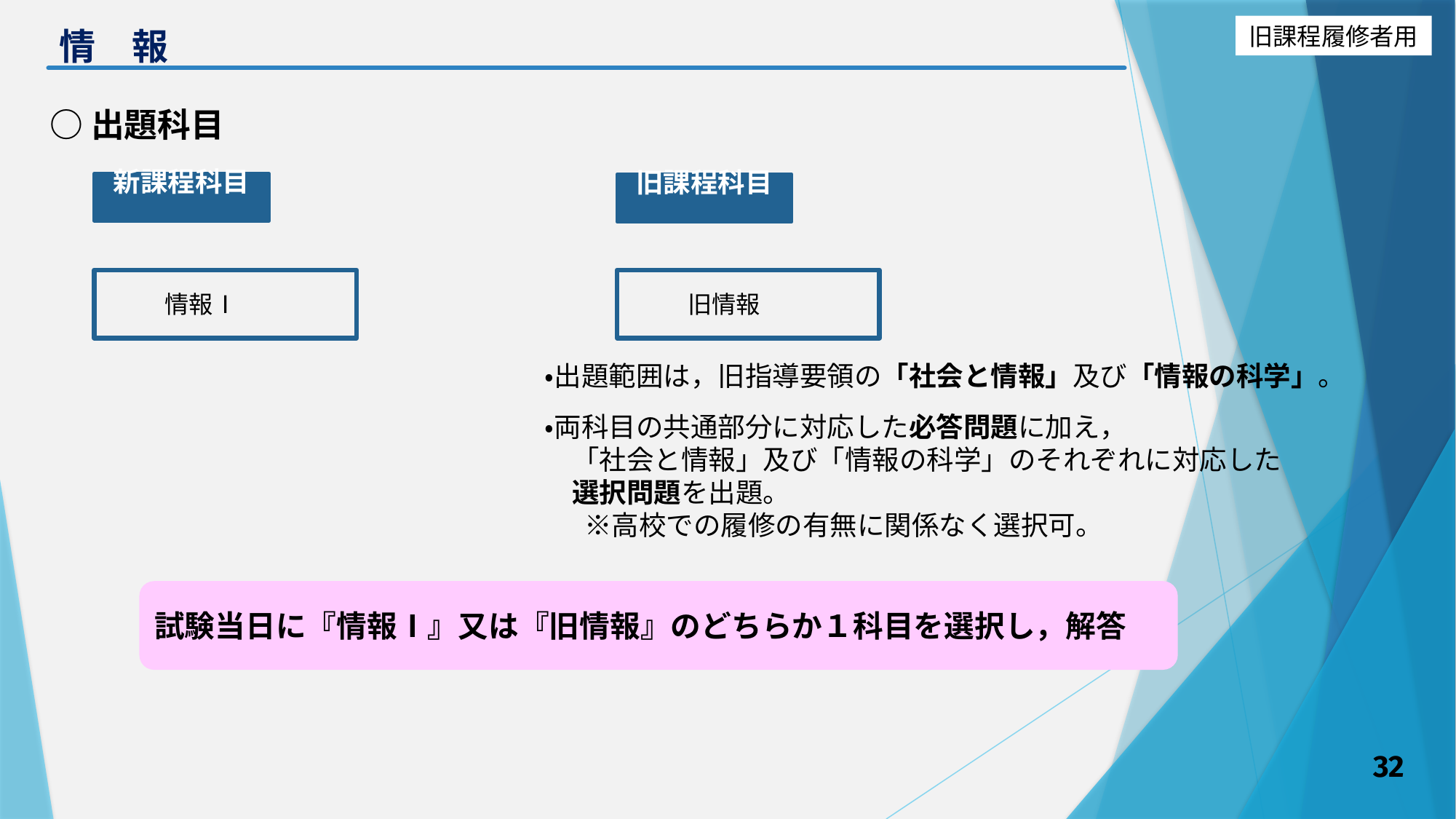

# 情　報
○出題科目
新課程科目
旧課程科目
情報Ⅰ
旧情報
・出題範囲は，旧指導要領の「社会と情報」及び「情報の科学」。
・両科目の共通部分に対応した必答問題に加え，
　「社会と情報」及び「情報の科学」のそれぞれに対応した
　選択問題を出題。
　  ※高校での履修の有無に関係なく選択可。

試験当日に『情報Ⅰ』又は『旧情報』のどちらか１科目を選択し，解答
32